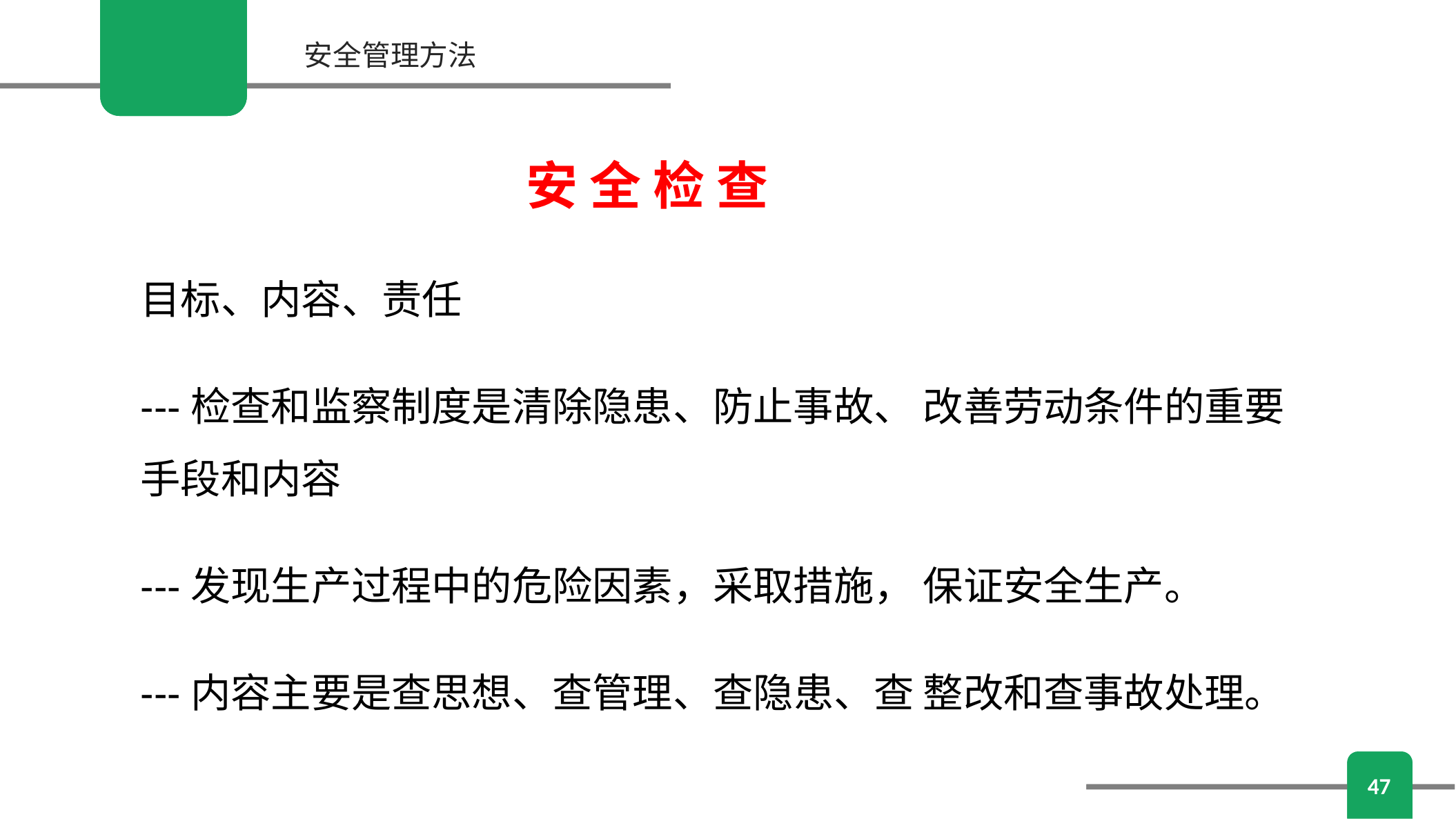

安全管理方法
安 全 检 查
目标、内容、责任
---检查和监察制度是清除隐患、防止事故、 改善劳动条件的重要手段和内容
---发现生产过程中的危险因素，采取措施， 保证安全生产。
---内容主要是查思想、查管理、查隐患、查 整改和查事故处理。
47